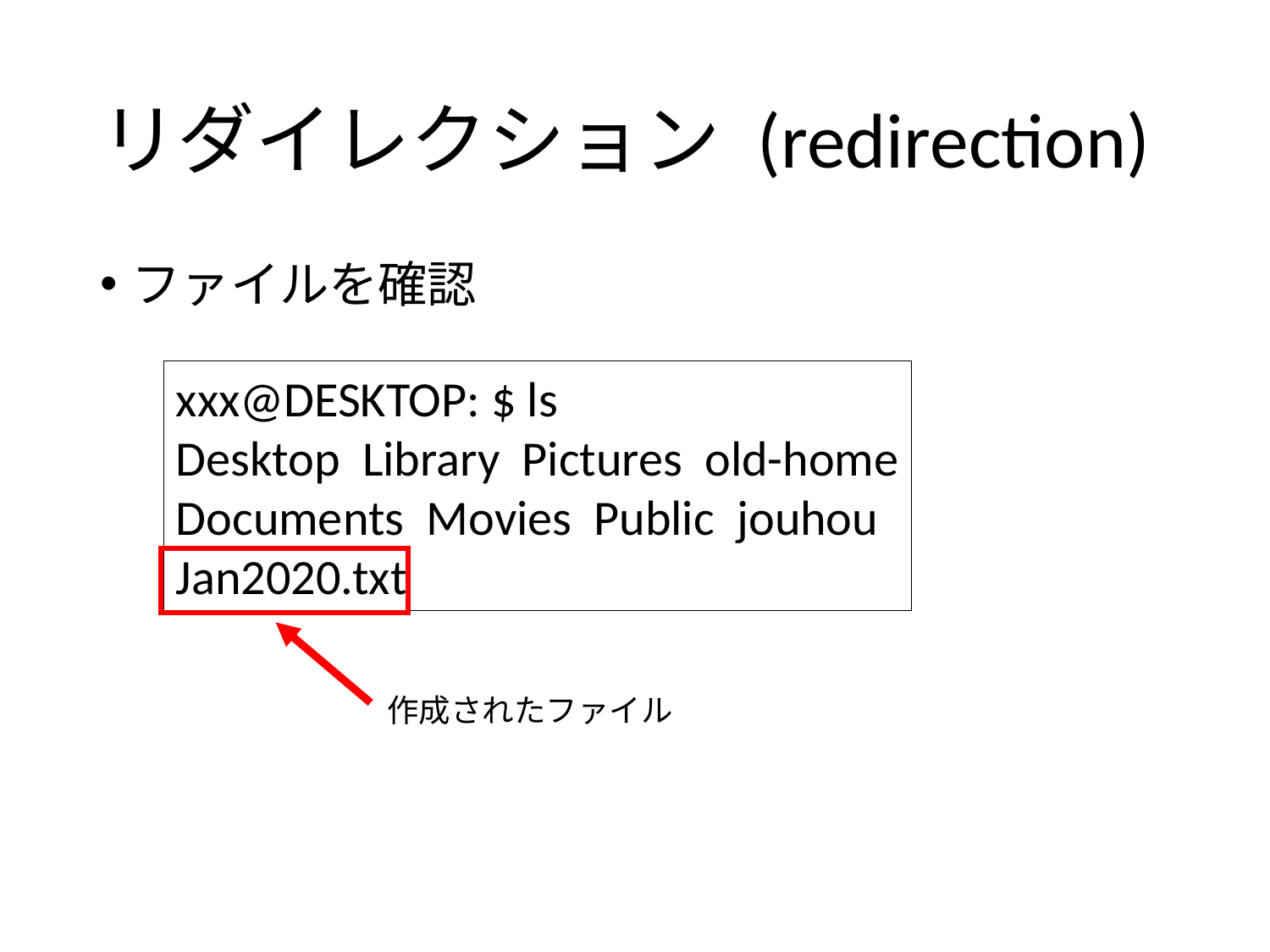

# リダイレクション (redirection)
ファイルを確認

xxx@DESKTOP: $ ls
Desktop  Library  Pictures  old-home
Documents  Movies  Public  jouhou
Jan2020.txt

作成されたファイル